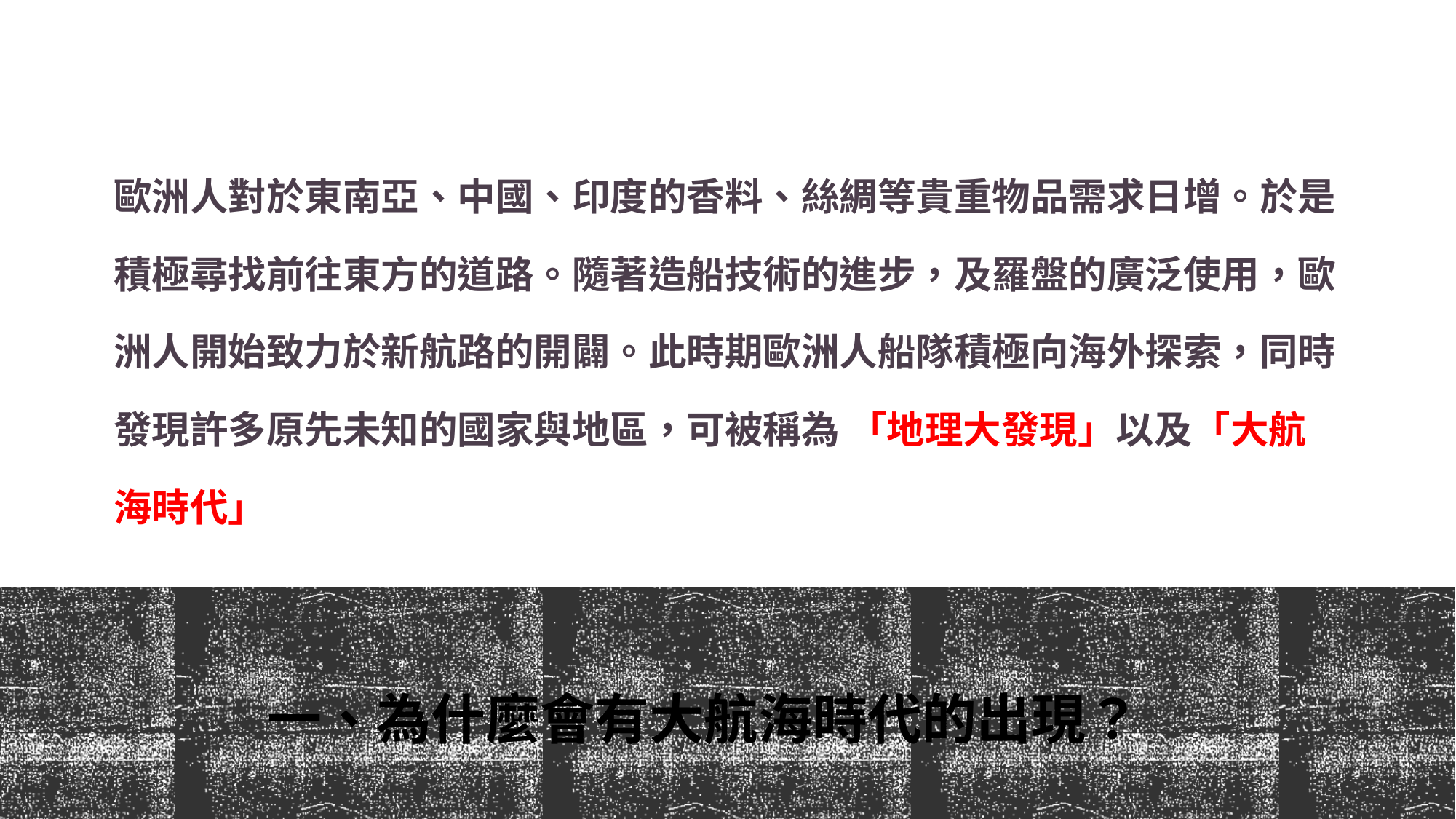

歐洲人對於東南亞、中國、印度的香料、絲綢等貴重物品需求日增。於是積極尋找前往東方的道路。隨著造船技術的進步，及羅盤的廣泛使用，歐洲人開始致力於新航路的開闢。此時期歐洲人船隊積極向海外探索，同時發現許多原先未知的國家與地區，可被稱為 「地理大發現」以及「大航海時代」
# 一、為什麼會有大航海時代的出現？